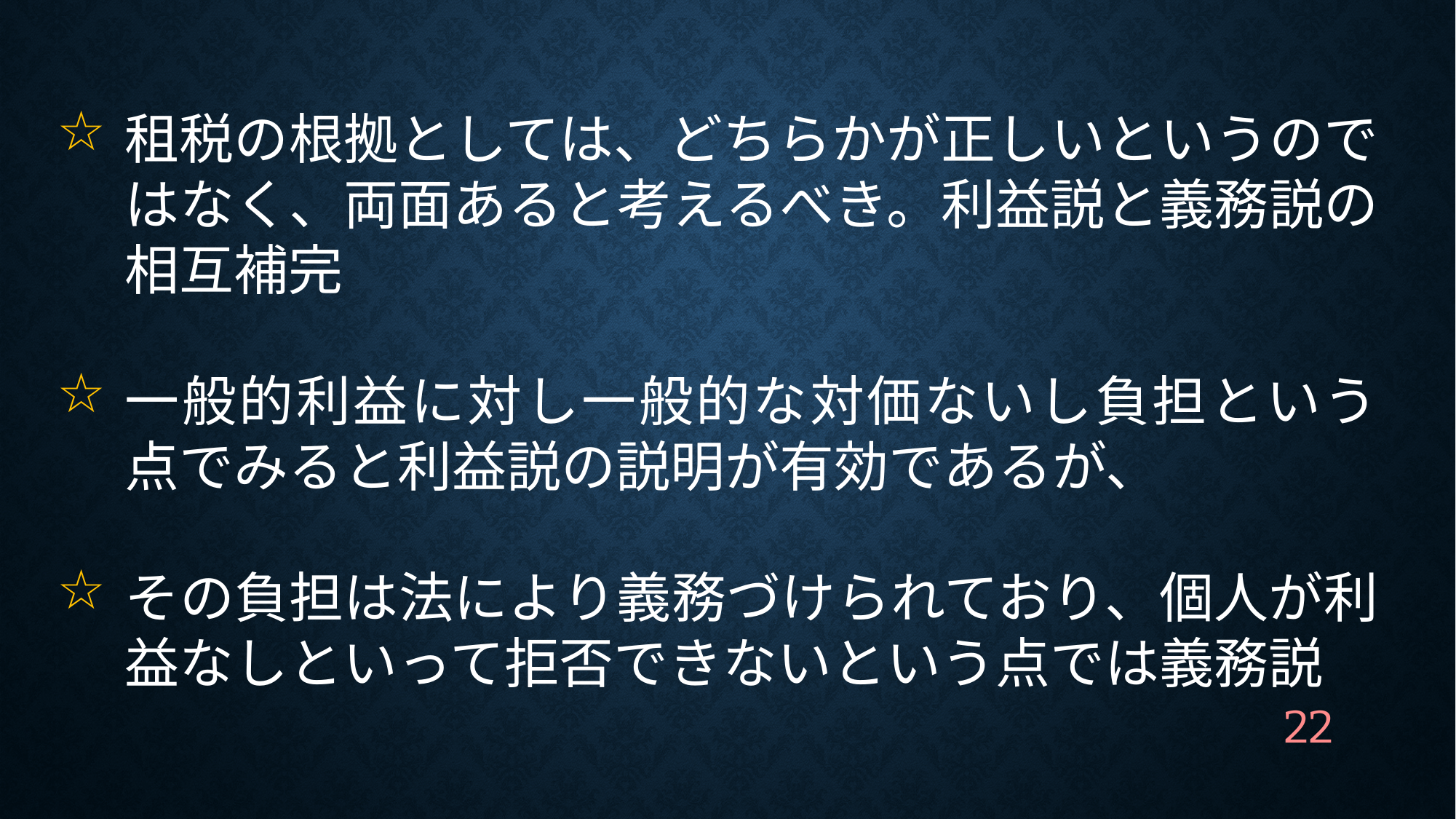

租税の根拠としては、どちらかが正しいというのではなく、両面あると考えるべき。利益説と義務説の相互補完

一般的利益に対し一般的な対価ないし負担という点でみると利益説の説明が有効であるが、

その負担は法により義務づけられており、個人が利益なしといって拒否できないという点では義務説
22